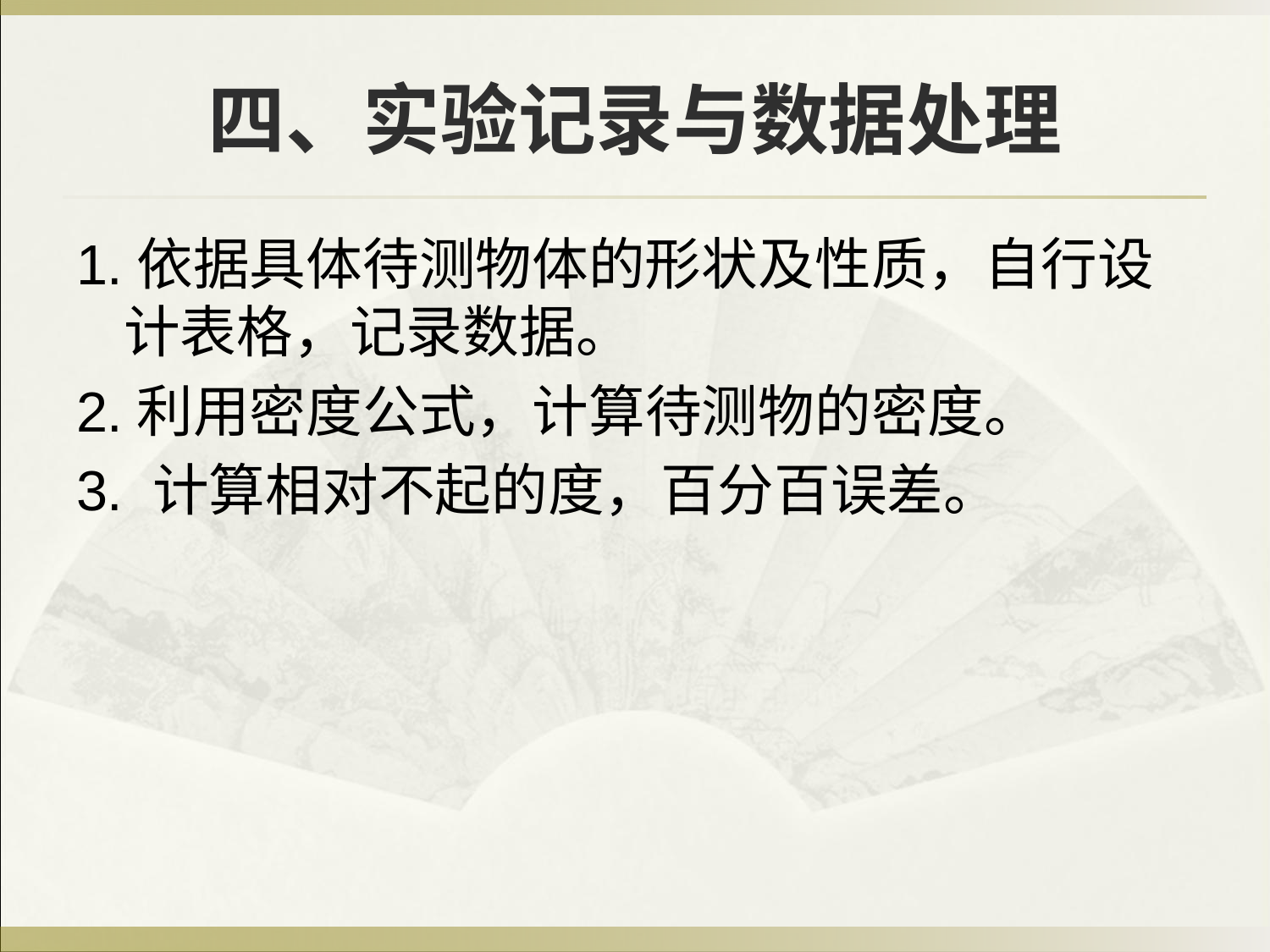

# 四、实验记录与数据处理
1.依据具体待测物体的形状及性质，自行设计表格，记录数据。
2.利用密度公式，计算待测物的密度。
3. 计算相对不起的度，百分百误差。